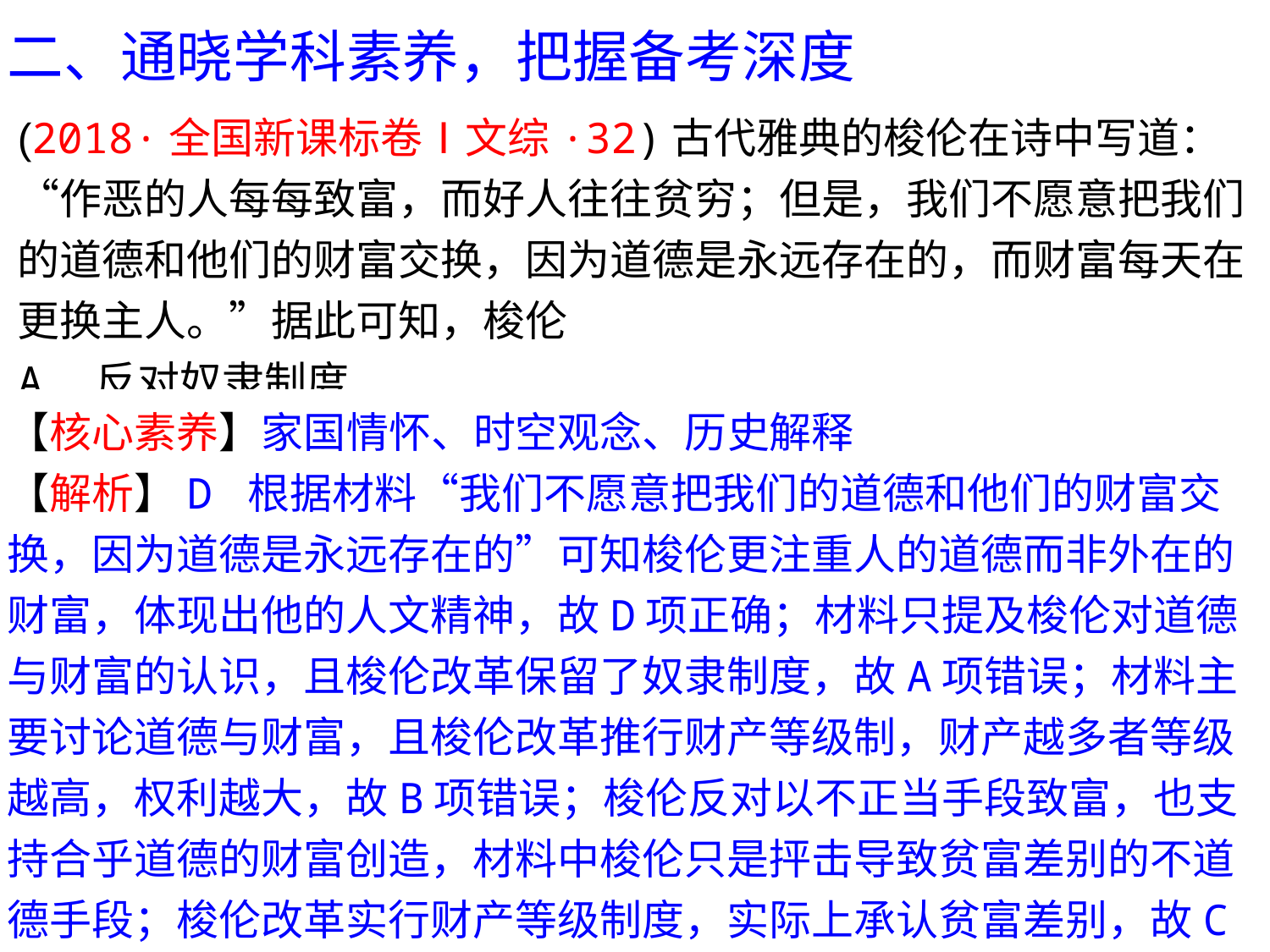

二、通晓学科素养，把握备考深度
(2018·全国新课标卷Ⅰ文综·32)古代雅典的梭伦在诗中写道：“作恶的人每每致富，而好人往往贫穷；但是，我们不愿意把我们的道德和他们的财富交换，因为道德是永远存在的，而财富每天在更换主人。”据此可知，梭伦
A．反对奴隶制度
B．主张权利平等
C．抨击贫富差别
D．具有人文精神
【核心素养】家国情怀、时空观念、历史解释
【解析】D 根据材料“我们不愿意把我们的道德和他们的财富交换，因为道德是永远存在的”可知梭伦更注重人的道德而非外在的财富，体现出他的人文精神，故D项正确；材料只提及梭伦对道德与财富的认识，且梭伦改革保留了奴隶制度，故A项错误；材料主要讨论道德与财富，且梭伦改革推行财产等级制，财产越多者等级越高，权利越大，故B项错误；梭伦反对以不正当手段致富，也支持合乎道德的财富创造，材料中梭伦只是抨击导致贫富差别的不道德手段；梭伦改革实行财产等级制度，实际上承认贫富差别，故C项错误。